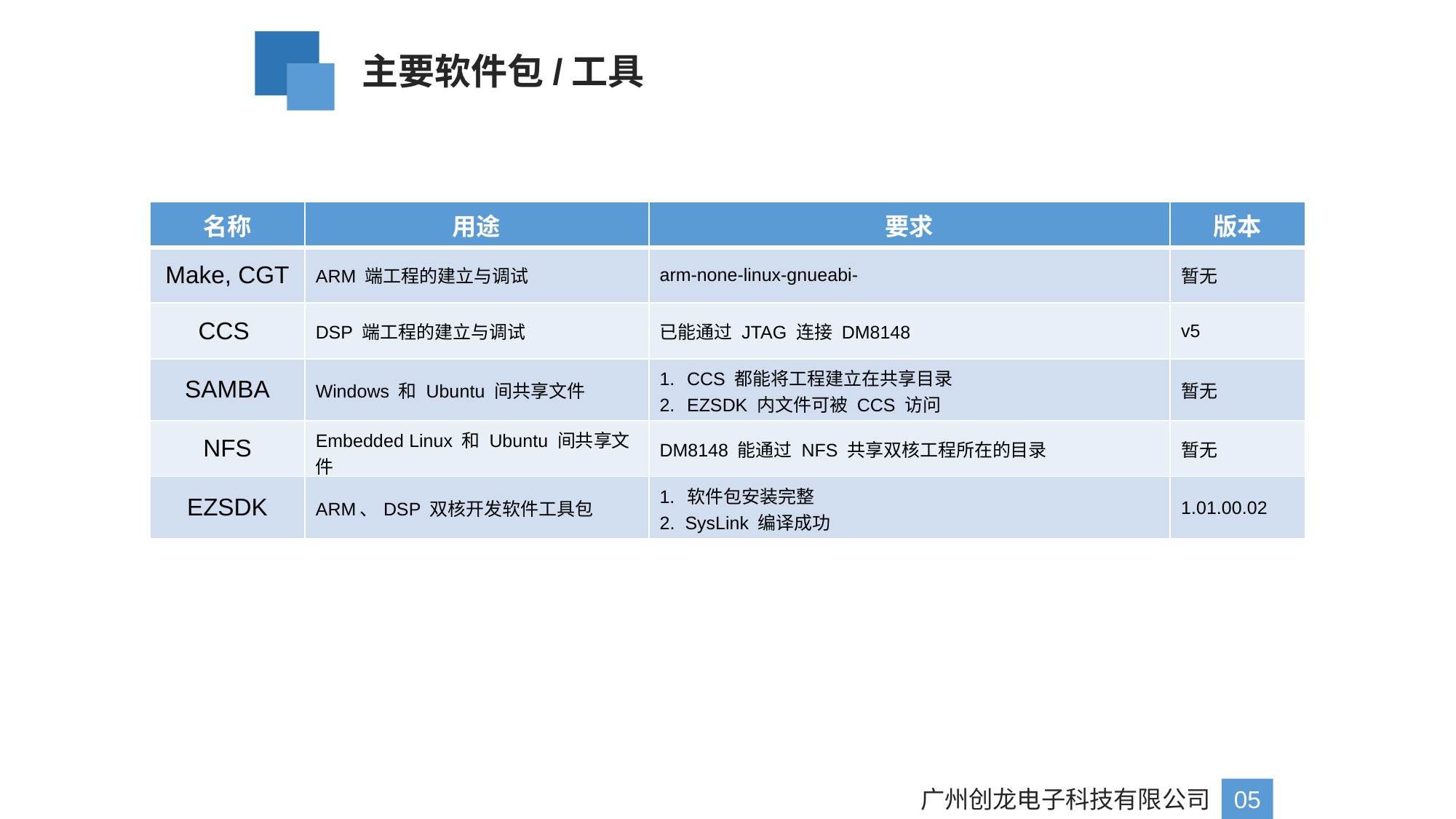

主要软件包/工具
| 名称 | 用途 | 要求 | 版本 |
| --- | --- | --- | --- |
| Make, CGT | ARM 端工程的建立与调试 | arm-none-linux-gnueabi- | 暂无 |
| CCS | DSP 端工程的建立与调试 | 已能通过 JTAG 连接 DM8148 | v5 |
| SAMBA | Windows 和 Ubuntu 间共享文件 | CCS 都能将工程建立在共享目录 EZSDK 内文件可被 CCS 访问 | 暂无 |
| NFS | Embedded Linux 和 Ubuntu 间共享文件 | DM8148 能通过 NFS 共享双核工程所在的目录 | 暂无 |
| EZSDK | ARM、DSP 双核开发软件工具包 | 软件包安装完整 2. SysLink 编译成功 | 1.01.00.02 |
广州创龙电子科技有限公司
05